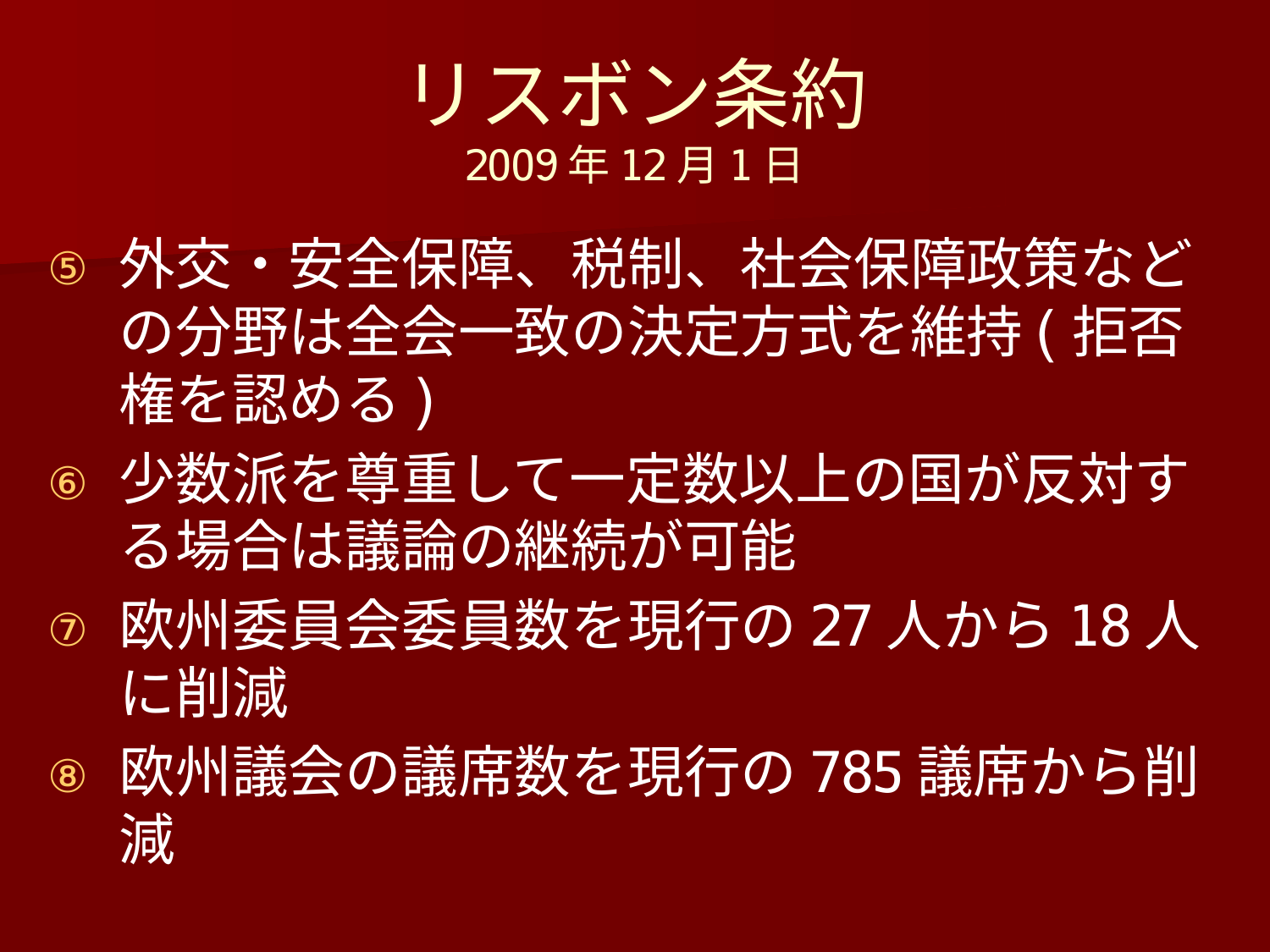

# リスボン条約 2009年12月1日
外交・安全保障、税制、社会保障政策などの分野は全会一致の決定方式を維持(拒否権を認める)
少数派を尊重して一定数以上の国が反対する場合は議論の継続が可能
欧州委員会委員数を現行の27人から18人に削減
欧州議会の議席数を現行の785議席から削減